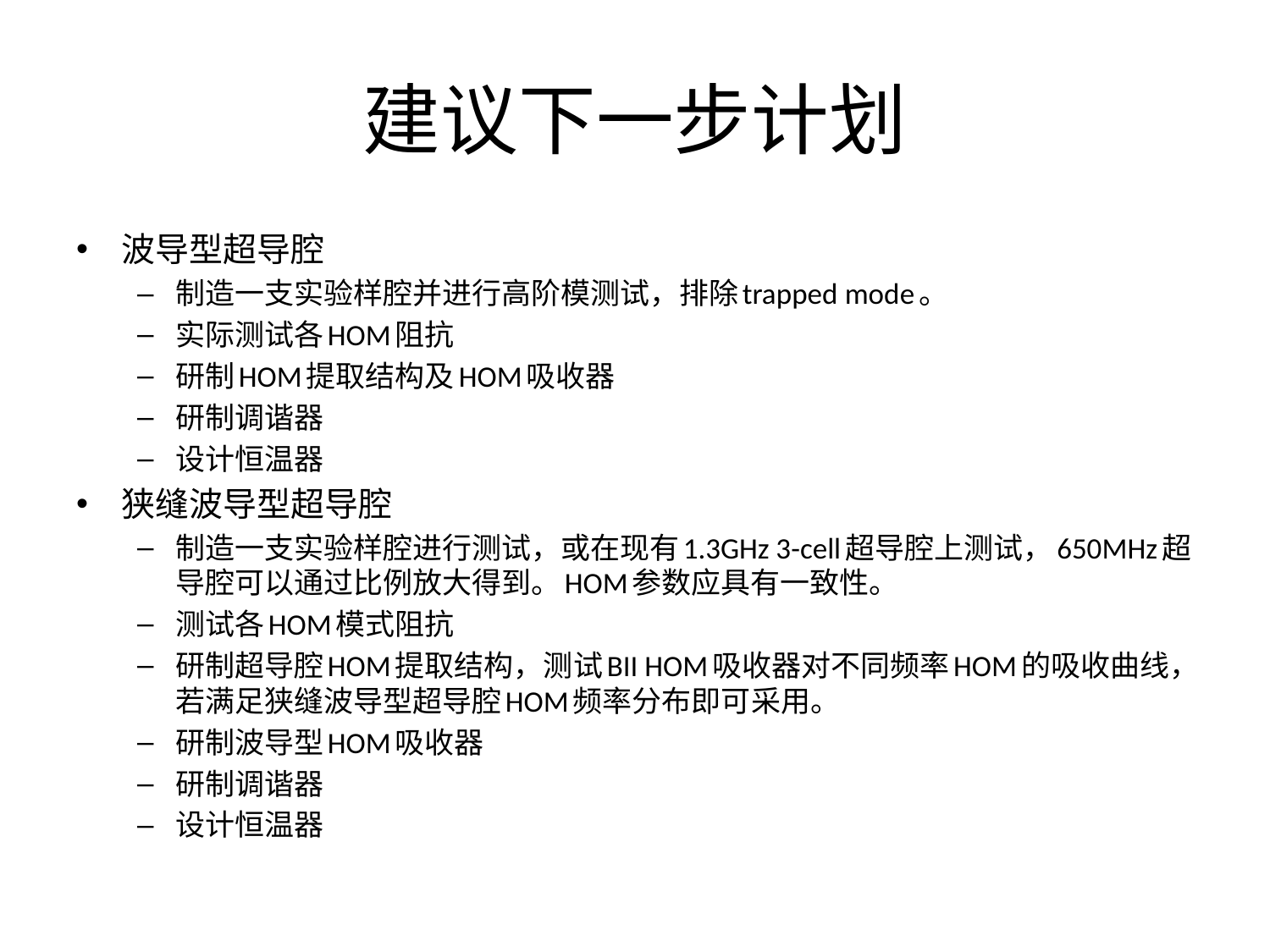

# 建议下一步计划
波导型超导腔
制造一支实验样腔并进行高阶模测试，排除trapped mode。
实际测试各HOM阻抗
研制HOM提取结构及HOM吸收器
研制调谐器
设计恒温器
狭缝波导型超导腔
制造一支实验样腔进行测试，或在现有1.3GHz 3-cell超导腔上测试，650MHz超导腔可以通过比例放大得到。HOM参数应具有一致性。
测试各HOM模式阻抗
研制超导腔HOM提取结构，测试BII HOM吸收器对不同频率HOM的吸收曲线，若满足狭缝波导型超导腔HOM频率分布即可采用。
研制波导型HOM吸收器
研制调谐器
设计恒温器